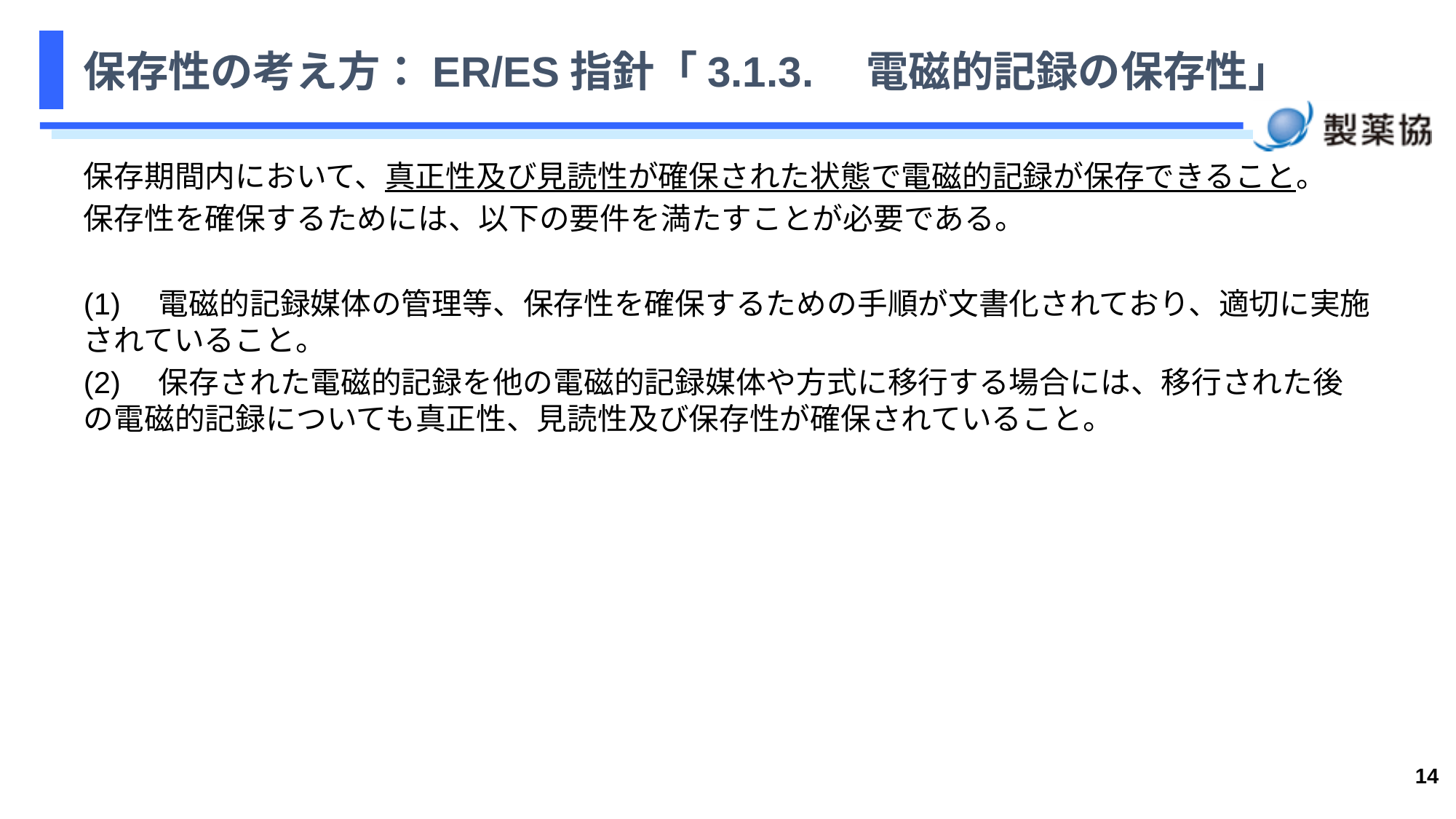

# 保存性の考え方：ER/ES指針「3.1.3.　電磁的記録の保存性」
保存期間内において、真正性及び見読性が確保された状態で電磁的記録が保存できること。
保存性を確保するためには、以下の要件を満たすことが必要である。

(1)　電磁的記録媒体の管理等、保存性を確保するための手順が文書化されており、適切に実施されていること。
(2)　保存された電磁的記録を他の電磁的記録媒体や方式に移行する場合には、移行された後の電磁的記録についても真正性、見読性及び保存性が確保されていること。
14